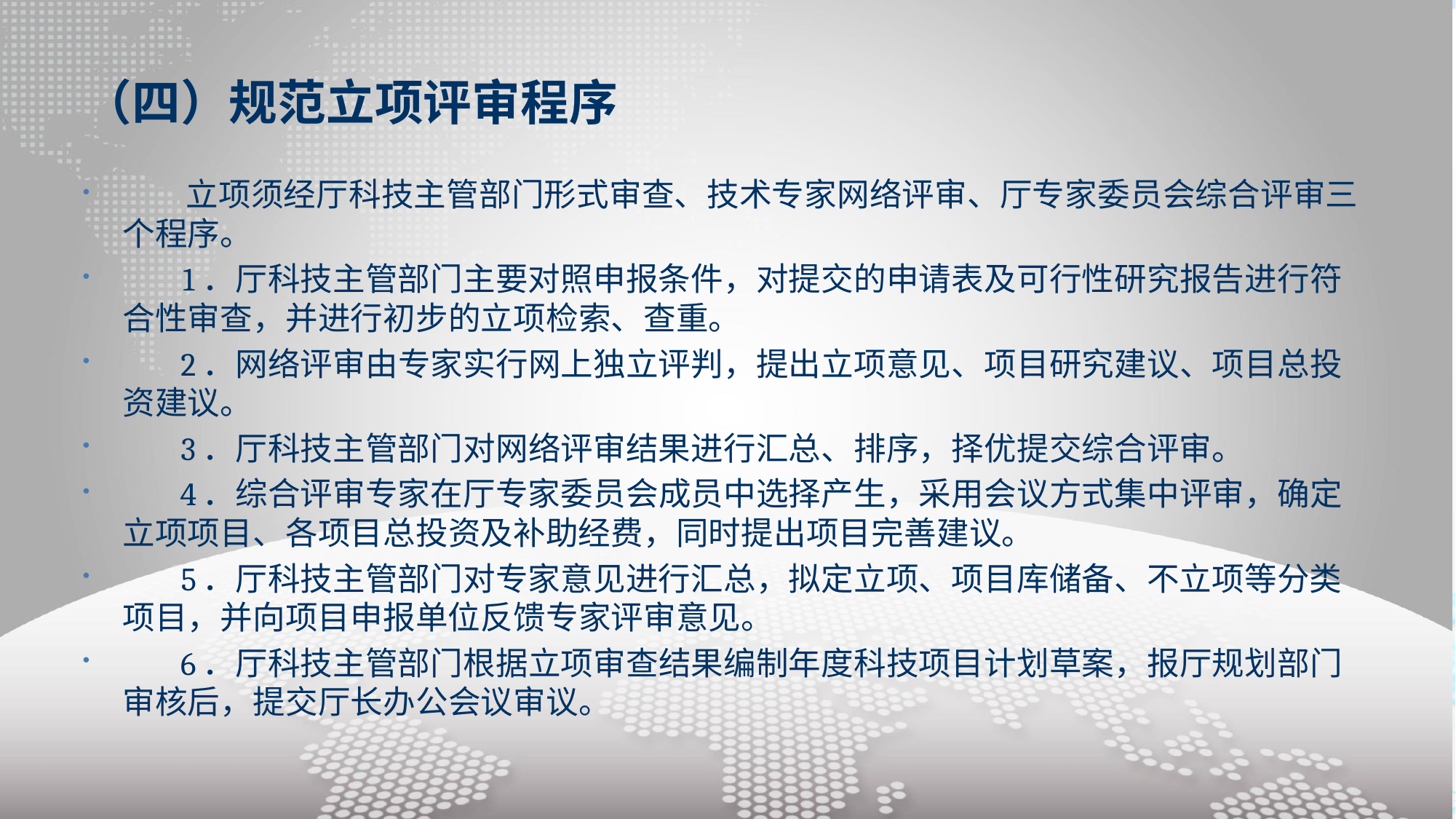

# （四）规范立项评审程序
        立项须经厅科技主管部门形式审查、技术专家网络评审、厅专家委员会综合评审三个程序。
        1．厅科技主管部门主要对照申报条件，对提交的申请表及可行性研究报告进行符合性审查，并进行初步的立项检索、查重。
        2．网络评审由专家实行网上独立评判，提出立项意见、项目研究建议、项目总投资建议。
        3．厅科技主管部门对网络评审结果进行汇总、排序，择优提交综合评审。
        4．综合评审专家在厅专家委员会成员中选择产生，采用会议方式集中评审，确定立项项目、各项目总投资及补助经费，同时提出项目完善建议。
        5．厅科技主管部门对专家意见进行汇总，拟定立项、项目库储备、不立项等分类项目，并向项目申报单位反馈专家评审意见。
        6．厅科技主管部门根据立项审查结果编制年度科技项目计划草案，报厅规划部门审核后，提交厅长办公会议审议。